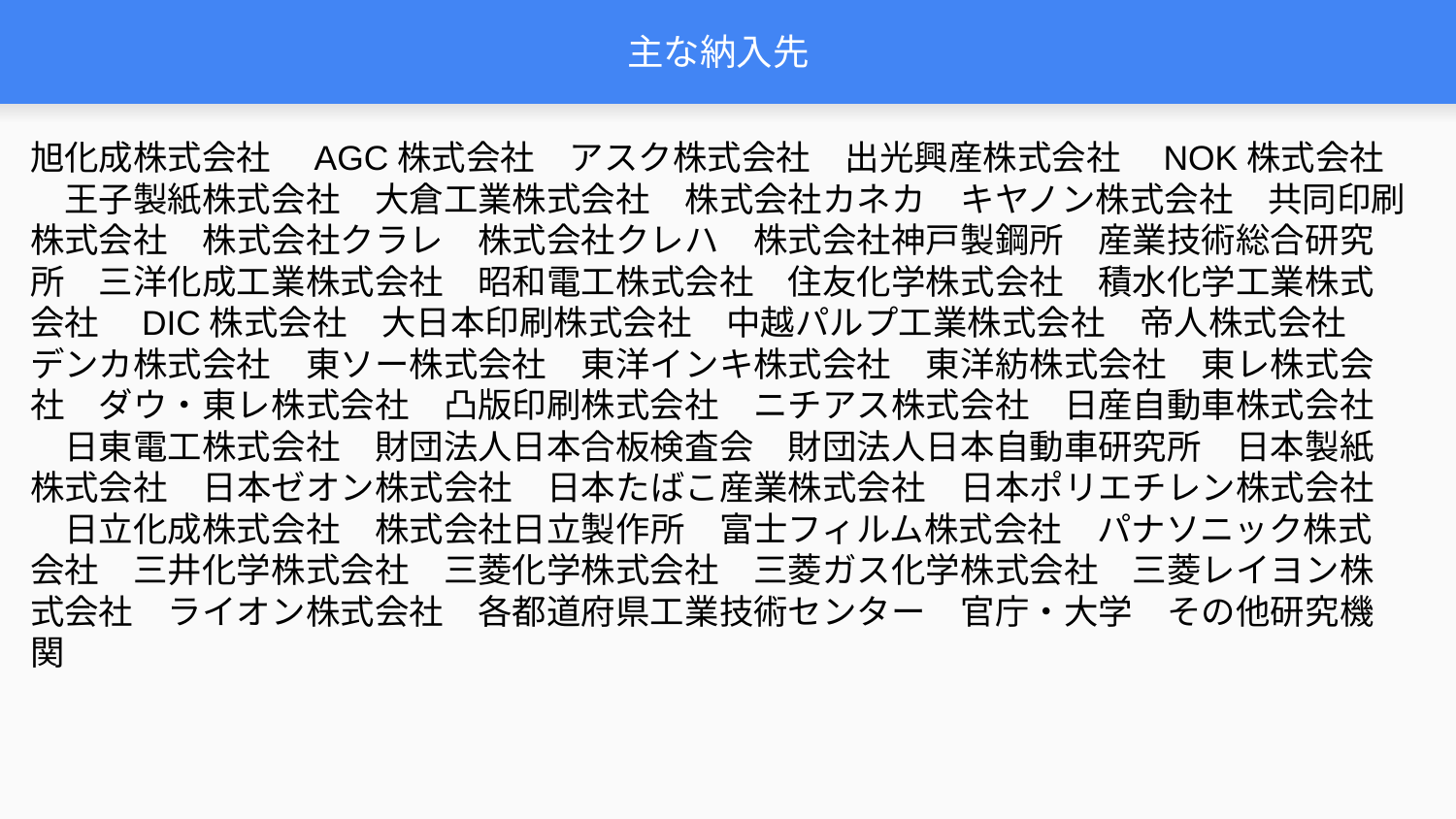

# 主な納入先
旭化成株式会社　AGC株式会社　アスク株式会社　出光興産株式会社　NOK株式会社　王子製紙株式会社　大倉工業株式会社　株式会社カネカ　キヤノン株式会社　共同印刷株式会社　株式会社クラレ　株式会社クレハ　株式会社神戸製鋼所　産業技術総合研究所　三洋化成工業株式会社　昭和電工株式会社　住友化学株式会社　積水化学工業株式会社　DIC株式会社　大日本印刷株式会社　中越パルプ工業株式会社　帝人株式会社　デンカ株式会社　東ソー株式会社　東洋インキ株式会社　東洋紡株式会社　東レ株式会社　ダウ・東レ株式会社　凸版印刷株式会社　ニチアス株式会社　日産自動車株式会社　日東電工株式会社　財団法人日本合板検査会　財団法人日本自動車研究所　日本製紙株式会社　日本ゼオン株式会社　日本たばこ産業株式会社　日本ポリエチレン株式会社　日立化成株式会社　株式会社日立製作所　富士フィルム株式会社　パナソニック株式会社　三井化学株式会社　三菱化学株式会社　三菱ガス化学株式会社　三菱レイヨン株式会社　ライオン株式会社　各都道府県工業技術センター　官庁・大学　その他研究機関